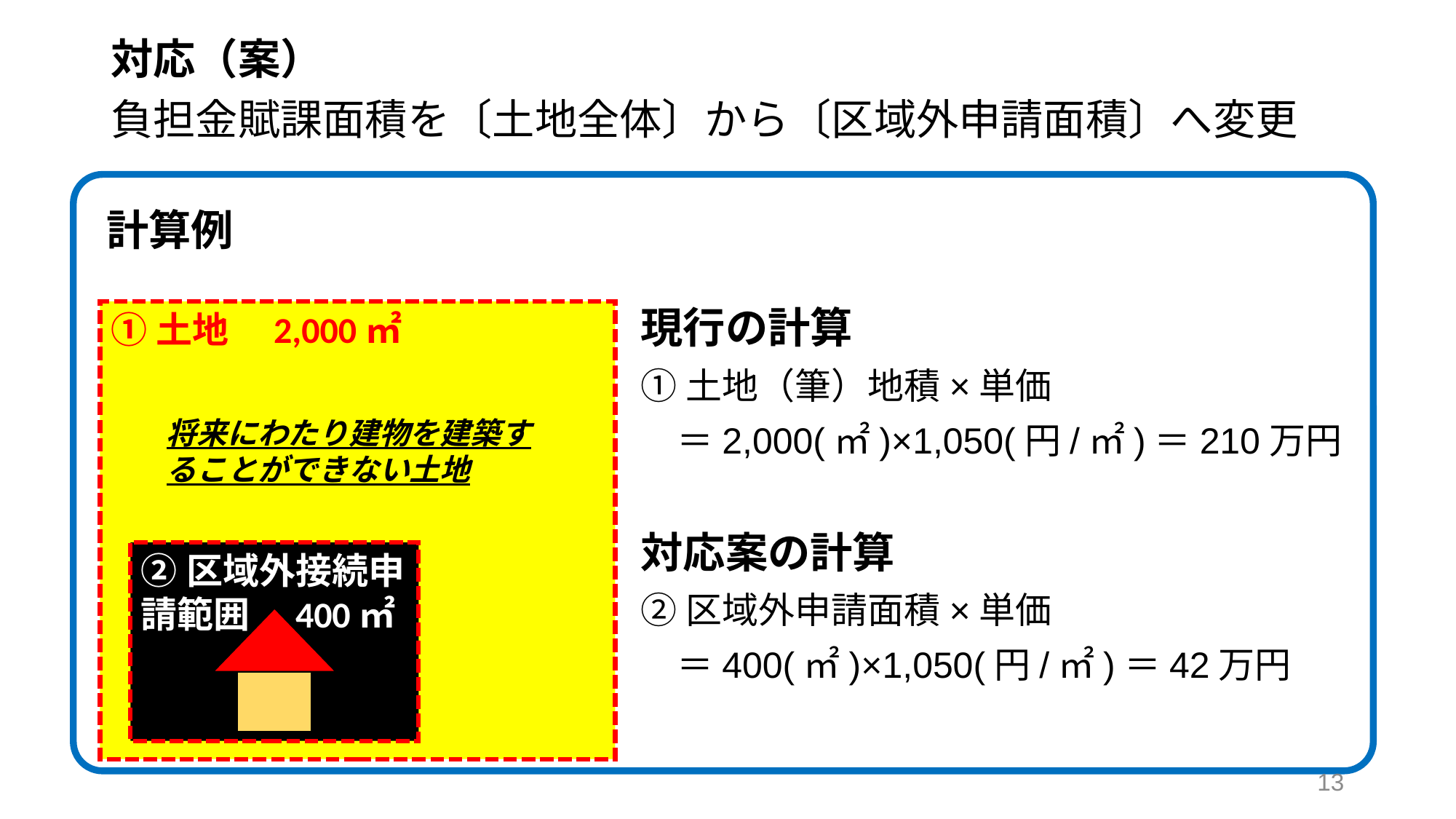

対応（案）
負担金賦課面積を〔土地全体〕から〔区域外申請面積〕へ変更

計算例
①土地　2,000㎡
現行の計算
①土地（筆）地積×単価
　＝2,000(㎡)×1,050(円/㎡)＝210万円

対応案の計算
②区域外申請面積×単価
　＝400(㎡)×1,050(円/㎡)＝42万円

将来にわたり建物を建築することができない土地
②区域外接続申請範囲　400㎡

13